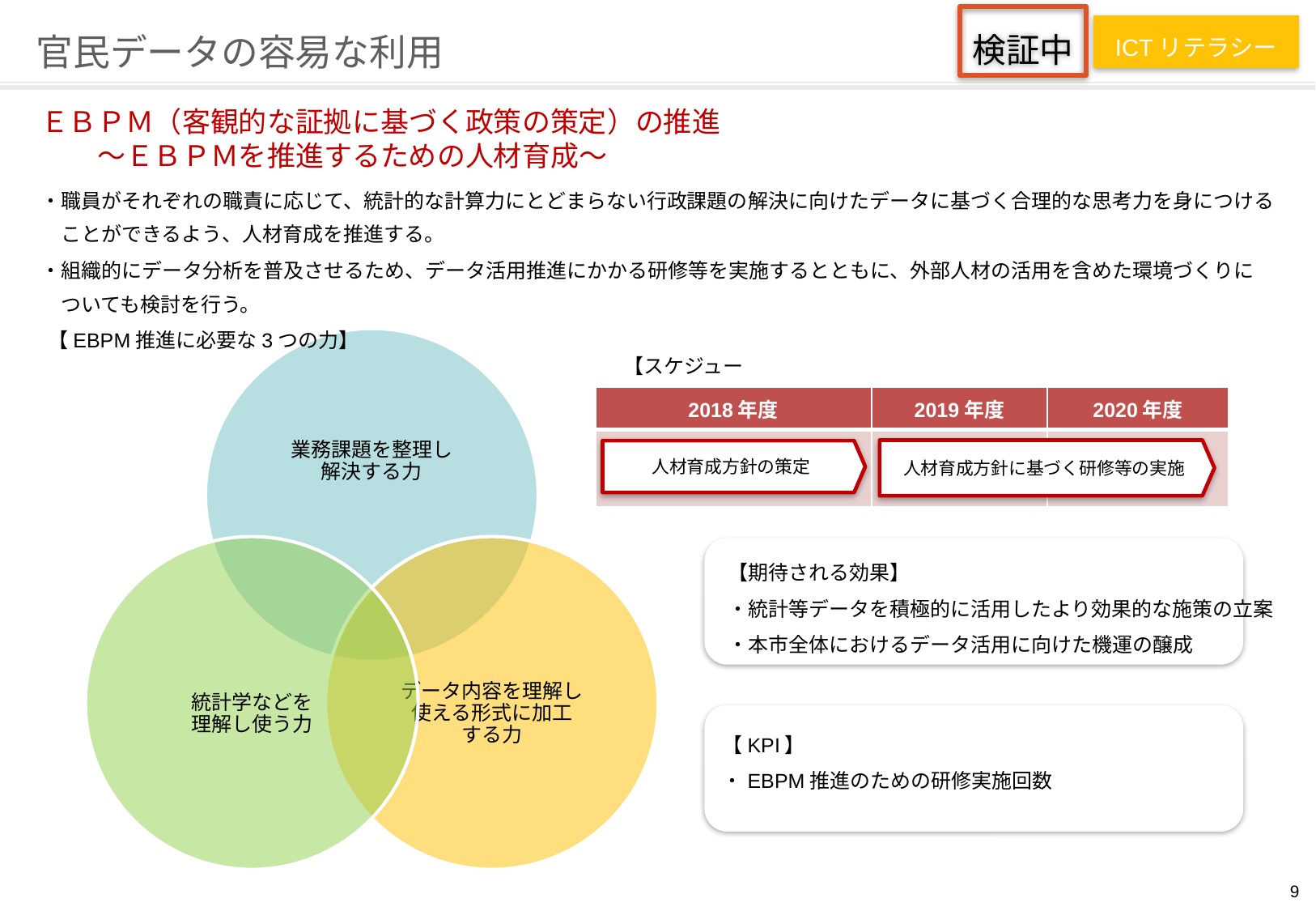

検証中
ICTリテラシー
# 官民データの容易な利用
ＥＢＰＭ（客観的な証拠に基づく政策の策定）の推進
　　～ＥＢＰＭを推進するための人材育成～
・職員がそれぞれの職責に応じて、統計的な計算力にとどまらない行政課題の解決に向けたデータに基づく合理的な思考力を身につける
　ことができるよう、人材育成を推進する。
・組織的にデータ分析を普及させるため、データ活用推進にかかる研修等を実施するとともに、外部人材の活用を含めた環境づくりに
　ついても検討を行う。
【EBPM推進に必要な3つの力】
業務課題を整理し
解決する力
データ内容を理解し
使える形式に加工
する力
統計学などを
理解し使う力
【スケジュール】
| 2018年度 | 2019年度 | 2020年度 |
| --- | --- | --- |
|  |  |  |
人材育成方針に基づく研修等の実施
人材育成方針の策定

【期待される効果】
・統計等データを積極的に活用したより効果的な施策の立案
・本市全体におけるデータ活用に向けた機運の醸成

【KPI】
・EBPM推進のための研修実施回数
9